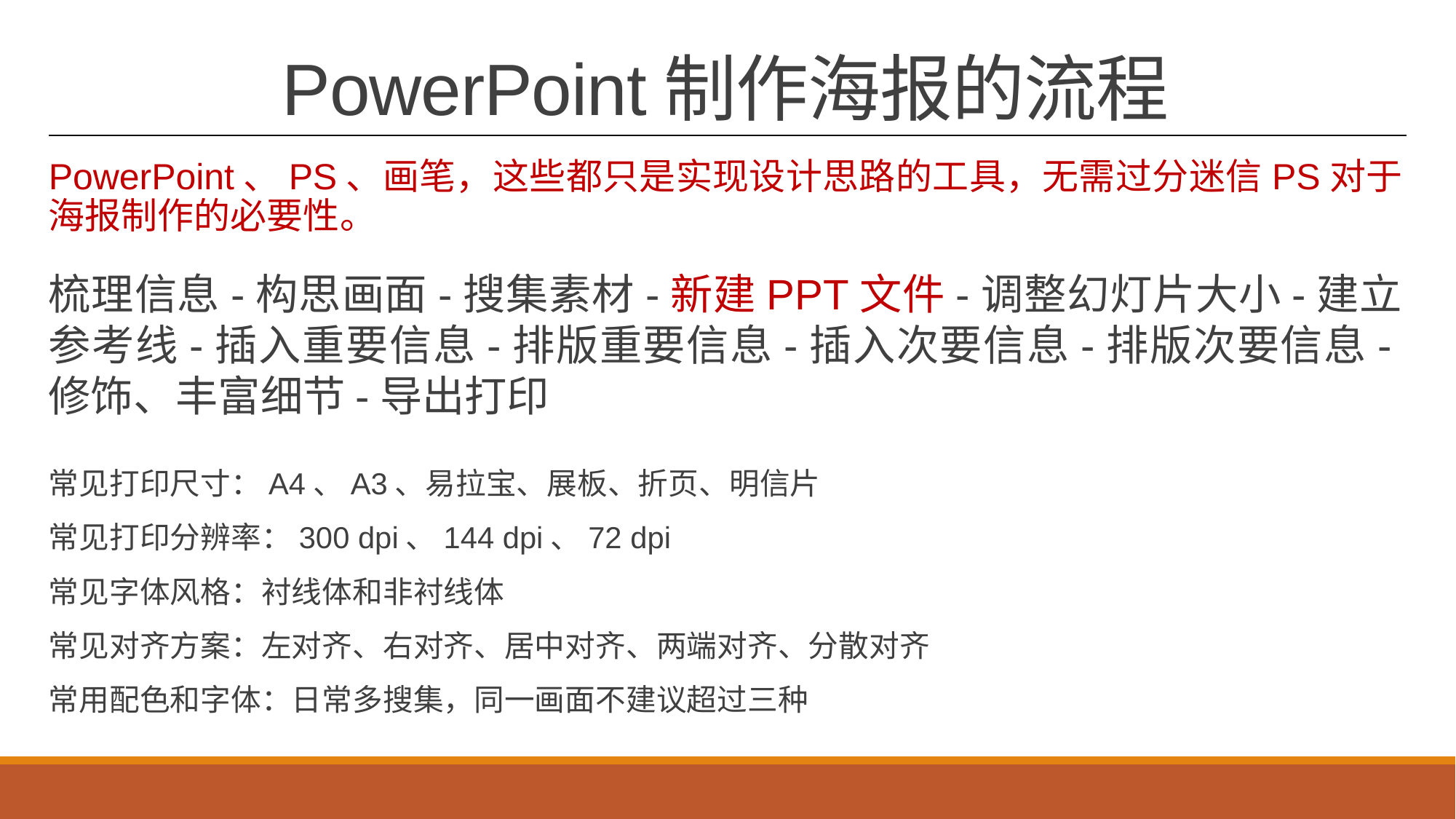

# PowerPoint制作海报的流程
PowerPoint、PS、画笔，这些都只是实现设计思路的工具，无需过分迷信PS对于海报制作的必要性。
梳理信息-构思画面-搜集素材-新建PPT文件-调整幻灯片大小-建立参考线-插入重要信息-排版重要信息-插入次要信息-排版次要信息-修饰、丰富细节-导出打印
常见打印尺寸：A4、A3、易拉宝、展板、折页、明信片
常见打印分辨率：300 dpi、144 dpi、72 dpi
常见字体风格：衬线体和非衬线体
常见对齐方案：左对齐、右对齐、居中对齐、两端对齐、分散对齐
常用配色和字体：日常多搜集，同一画面不建议超过三种